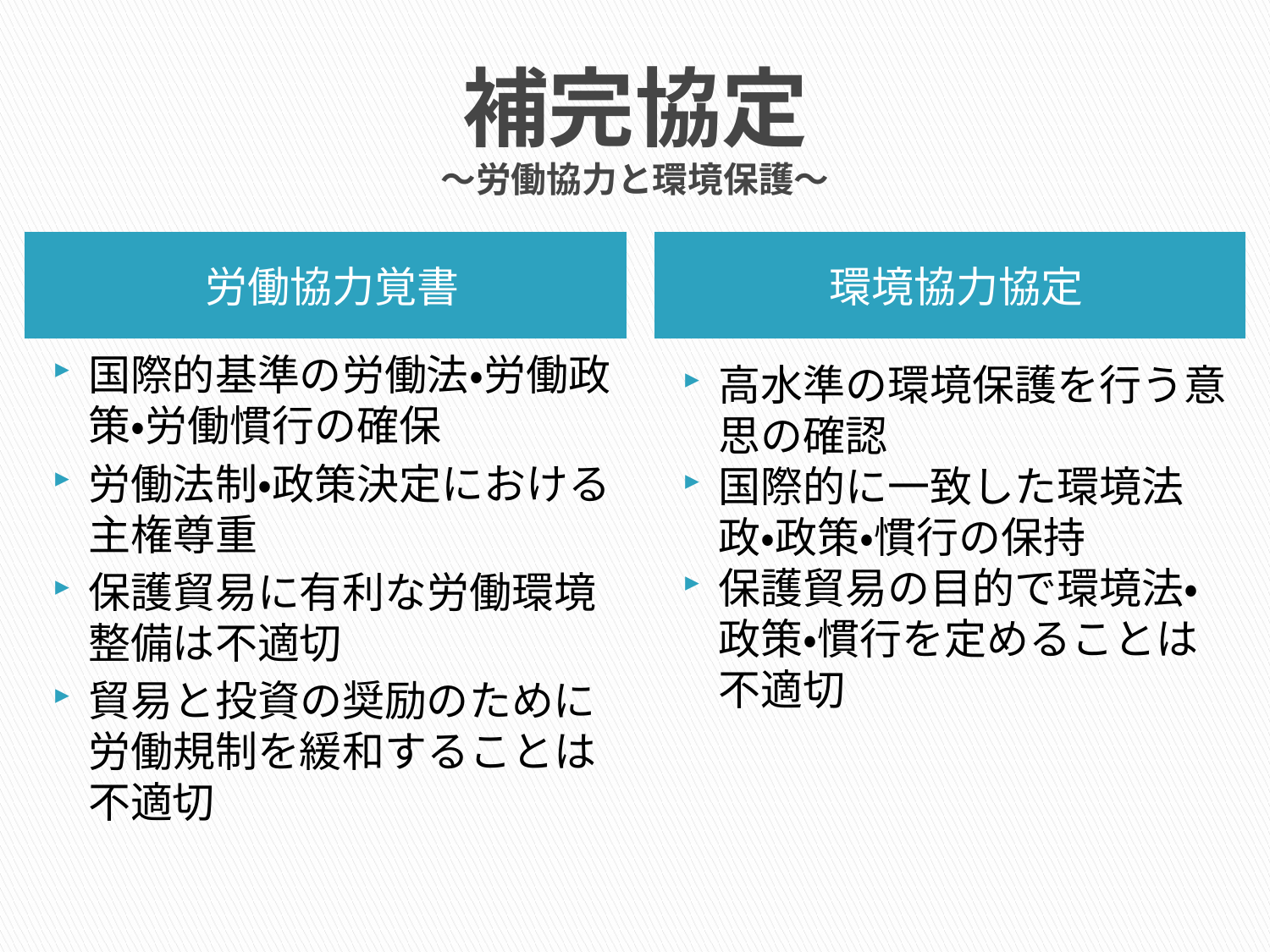

# 補完協定 ～労働協力と環境保護～
労働協力覚書
環境協力協定
国際的基準の労働法・労働政策・労働慣行の確保
労働法制・政策決定における主権尊重
保護貿易に有利な労働環境整備は不適切
貿易と投資の奨励のために労働規制を緩和することは不適切
高水準の環境保護を行う意思の確認
国際的に一致した環境法政・政策・慣行の保持
保護貿易の目的で環境法・政策・慣行を定めることは不適切